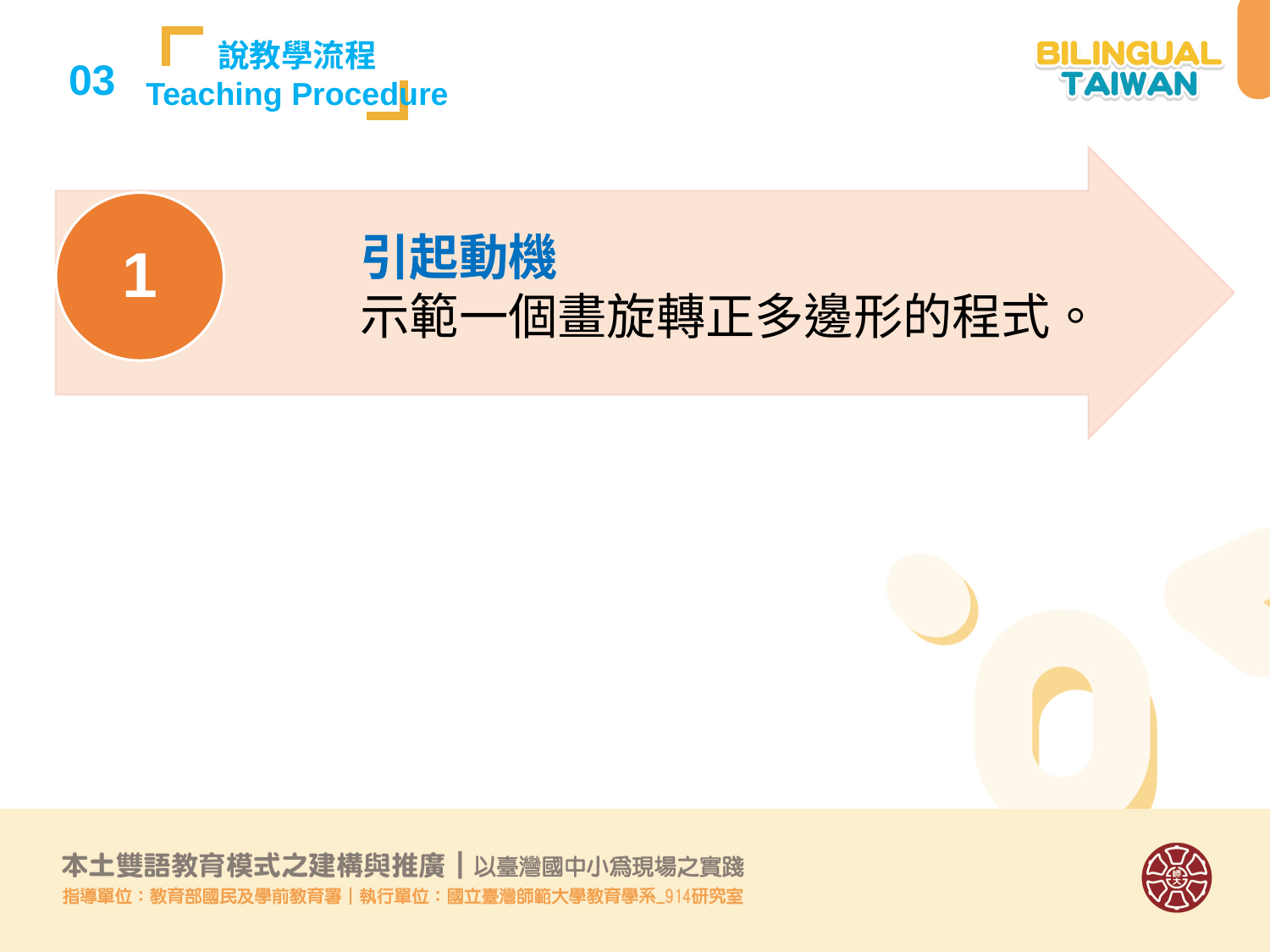

說教學流程
Teaching Procedure

03

引起動機
示範一個畫旋轉正多邊形的程式。

1